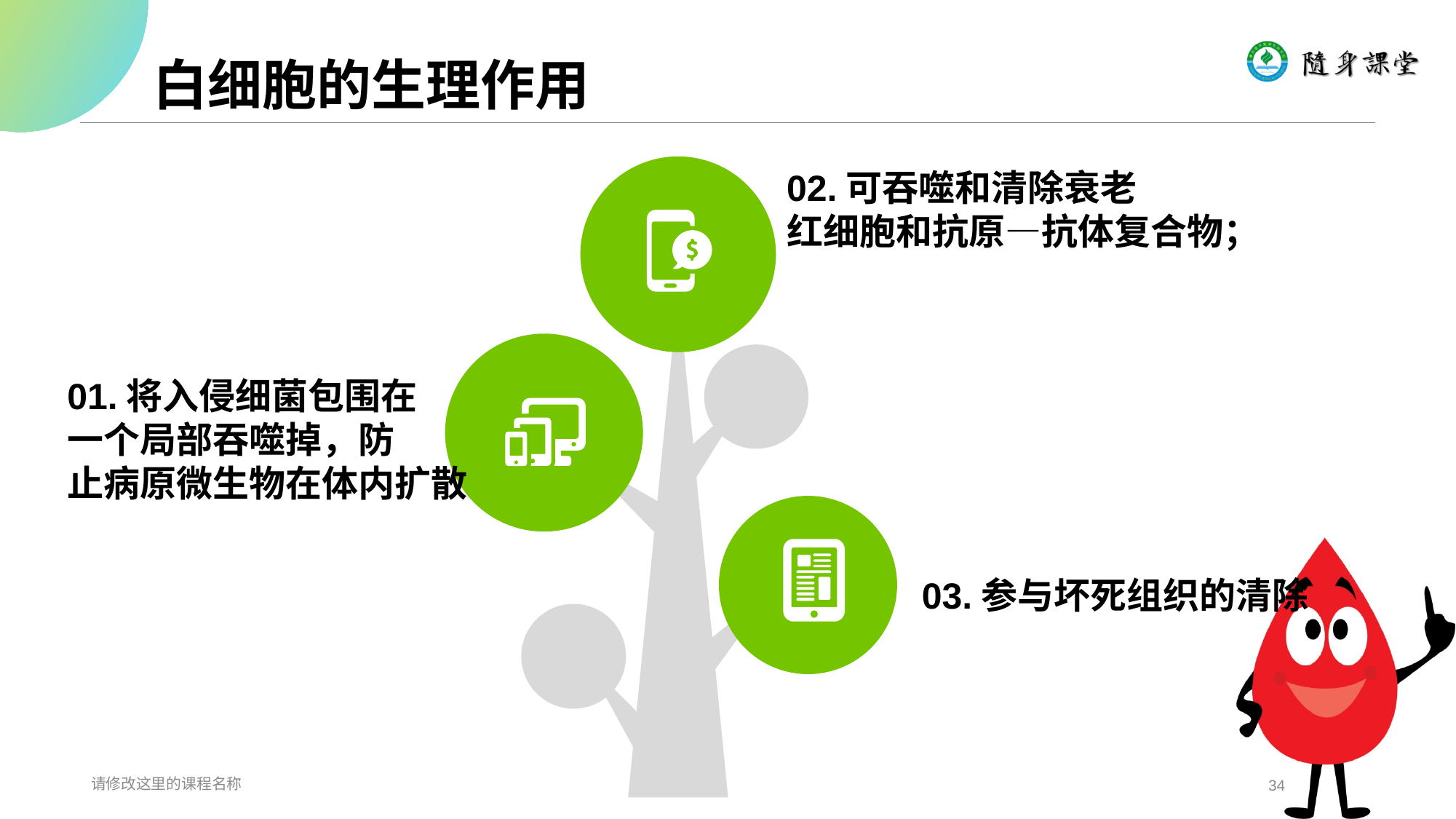

# 白细胞的生理作用

02.可吞噬和清除衰老
红细胞和抗原—抗体复合物；

01.将入侵细菌包围在
一个局部吞噬掉，防
止病原微生物在体内扩散

03.参与坏死组织的清除

请修改这里的课程名称
34